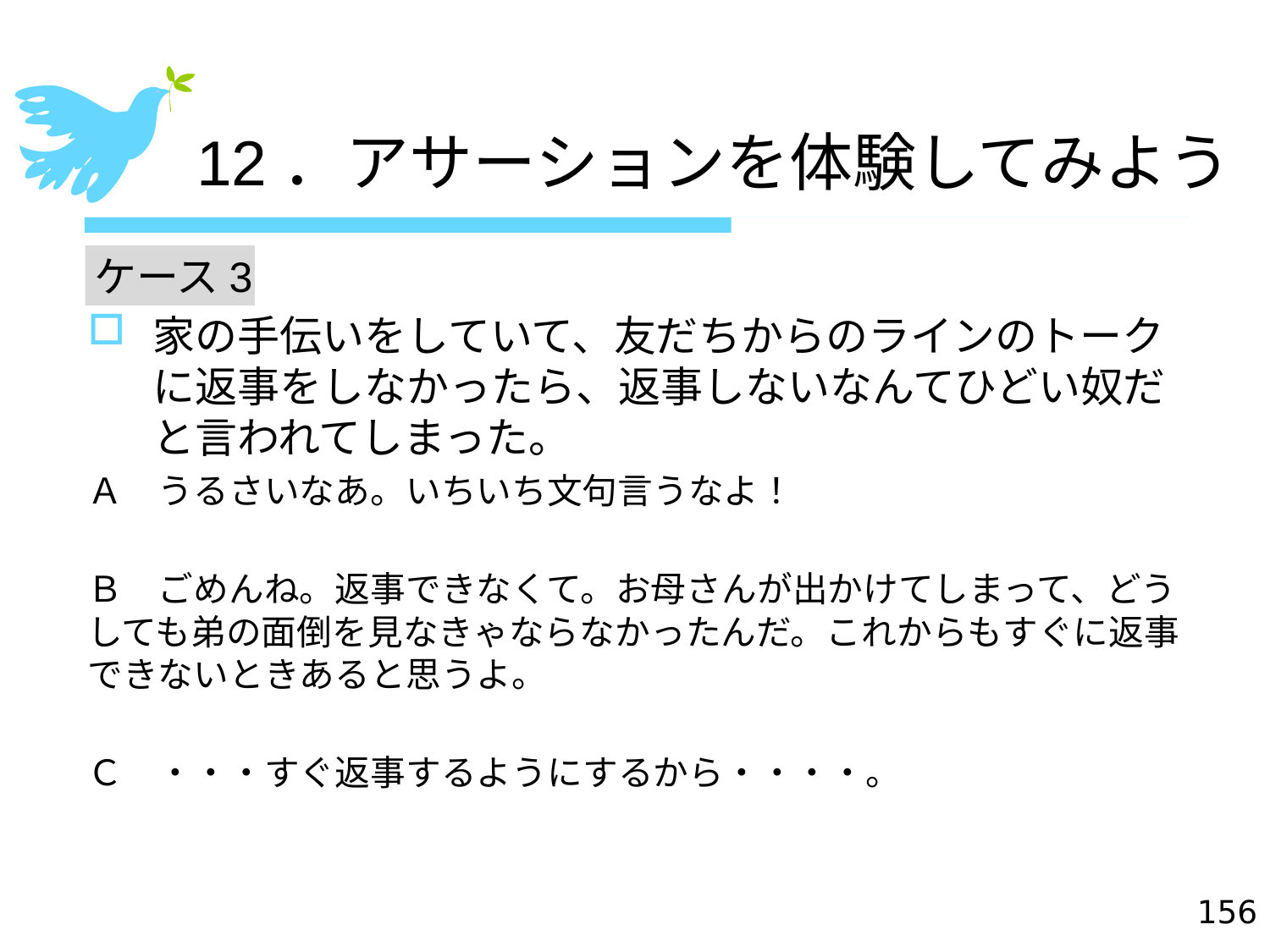

# 12．アサーションを体験してみよう
ケース3
家の手伝いをしていて、友だちからのラインのトークに返事をしなかったら、返事しないなんてひどい奴だと言われてしまった。
Ａ　うるさいなあ。いちいち文句言うなよ！

Ｂ　ごめんね。返事できなくて。お母さんが出かけてしまって、どうしても弟の面倒を見なきゃならなかったんだ。これからもすぐに返事できないときあると思うよ。

Ｃ　・・・すぐ返事するようにするから・・・・。

156